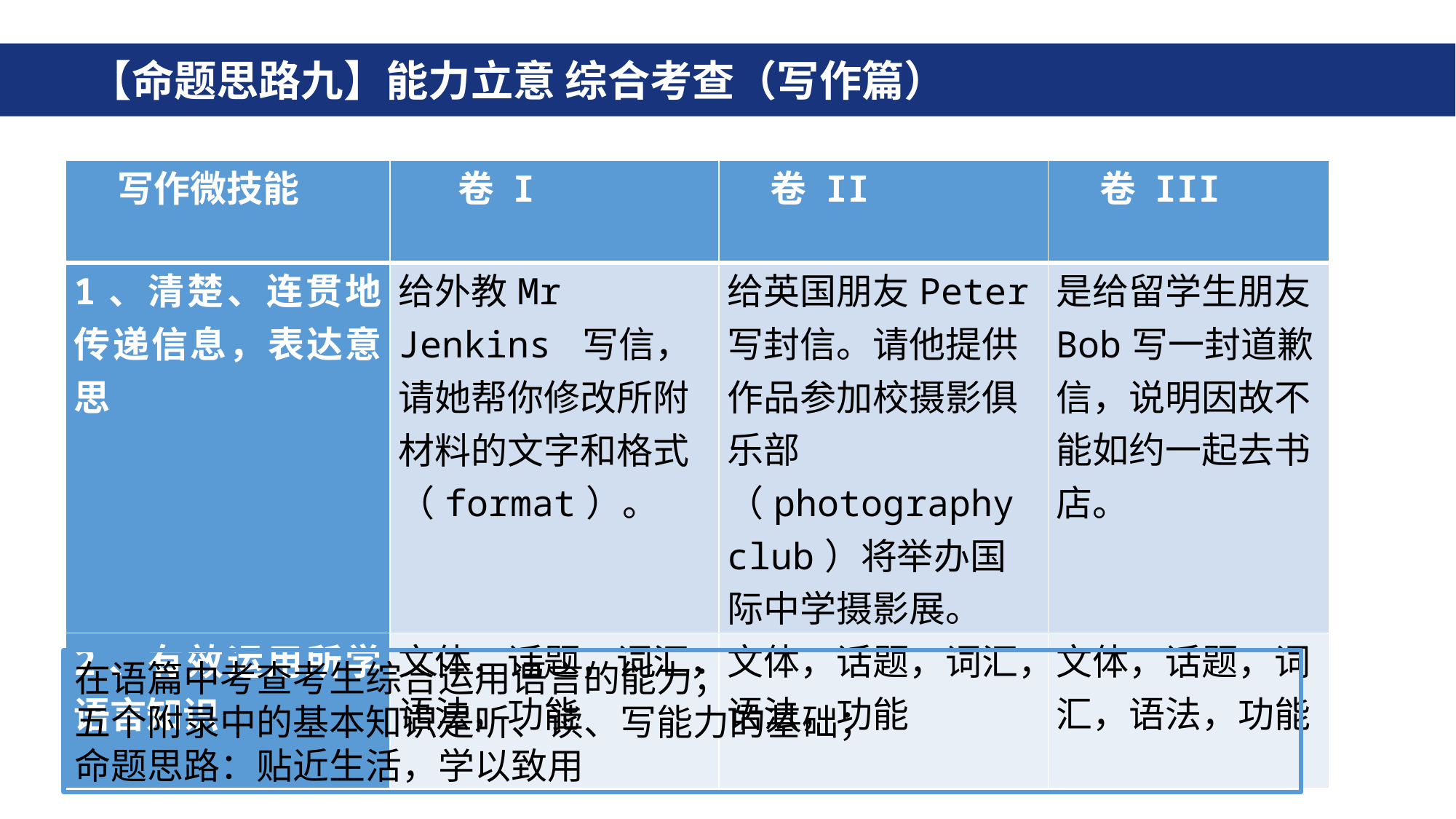

# 【命题思路九】能力立意 综合考查（写作篇）
| 写作微技能 | 卷 I | 卷 II | 卷 III |
| --- | --- | --- | --- |
| 1、清楚、连贯地传递信息，表达意思 | 给外教Mr Jenkins 写信，请她帮你修改所附材料的文字和格式（format）。 | 给英国朋友Peter写封信。请他提供作品参加校摄影俱乐部（photography club）将举办国际中学摄影展。 | 是给留学生朋友Bob写一封道歉信，说明因故不能如约一起去书店。 |
| 2、有效运用所学语言知识 | 文体，话题，词汇，语法，功能 | 文体，话题，词汇，语法，功能 | 文体，话题，词汇，语法，功能 |
在语篇中考查考生综合运用语言的能力；
五个附录中的基本知识是听、读、写能力的基础；
命题思路：贴近生活，学以致用